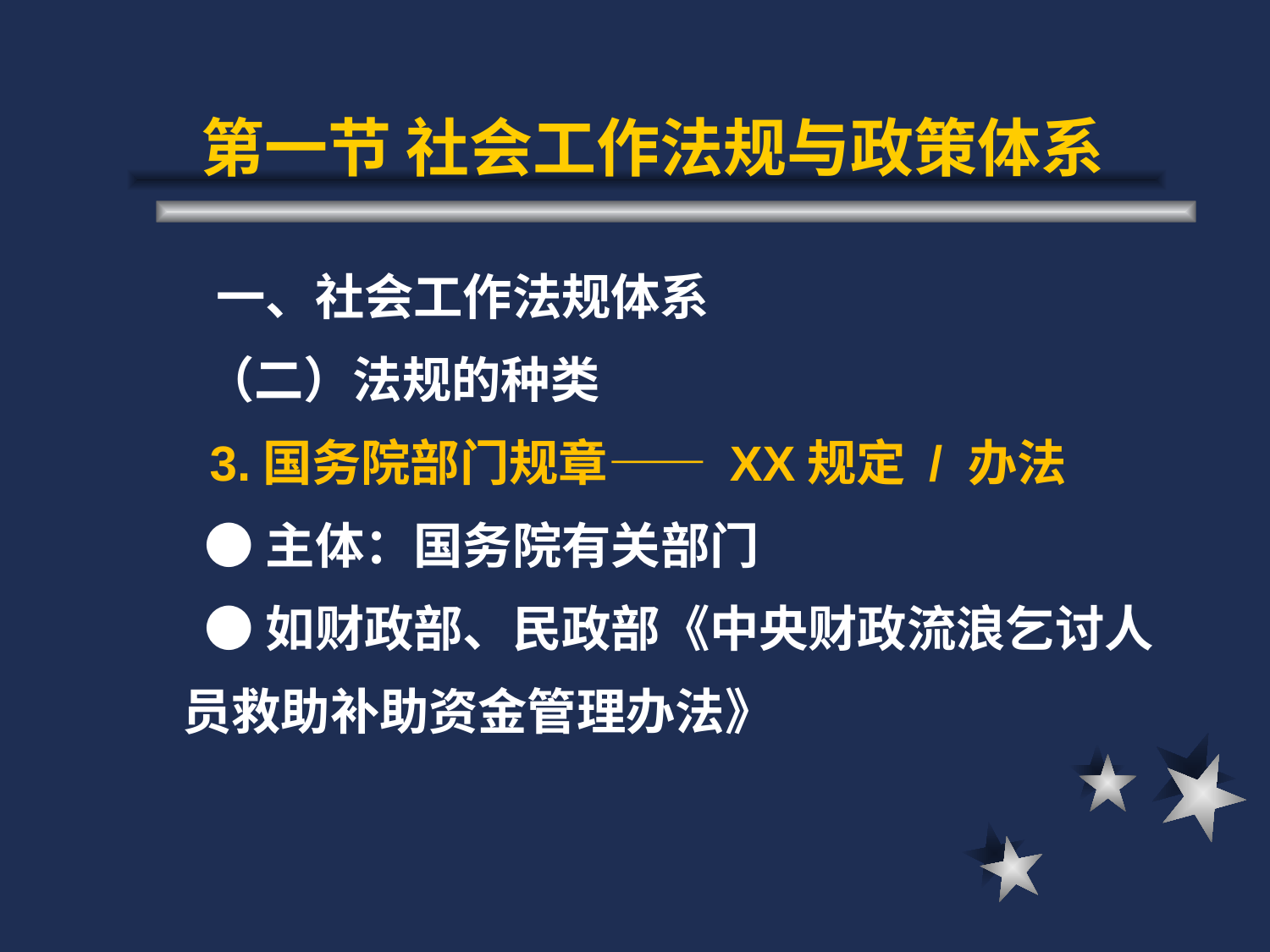

# 第一节 社会工作法规与政策体系
  一、社会工作法规体系
 （二）法规的种类
  3.国务院部门规章—— XX规定 / 办法
  ●主体：国务院有关部门
  ●如财政部、民政部《中央财政流浪乞讨人员救助补助资金管理办法》

10